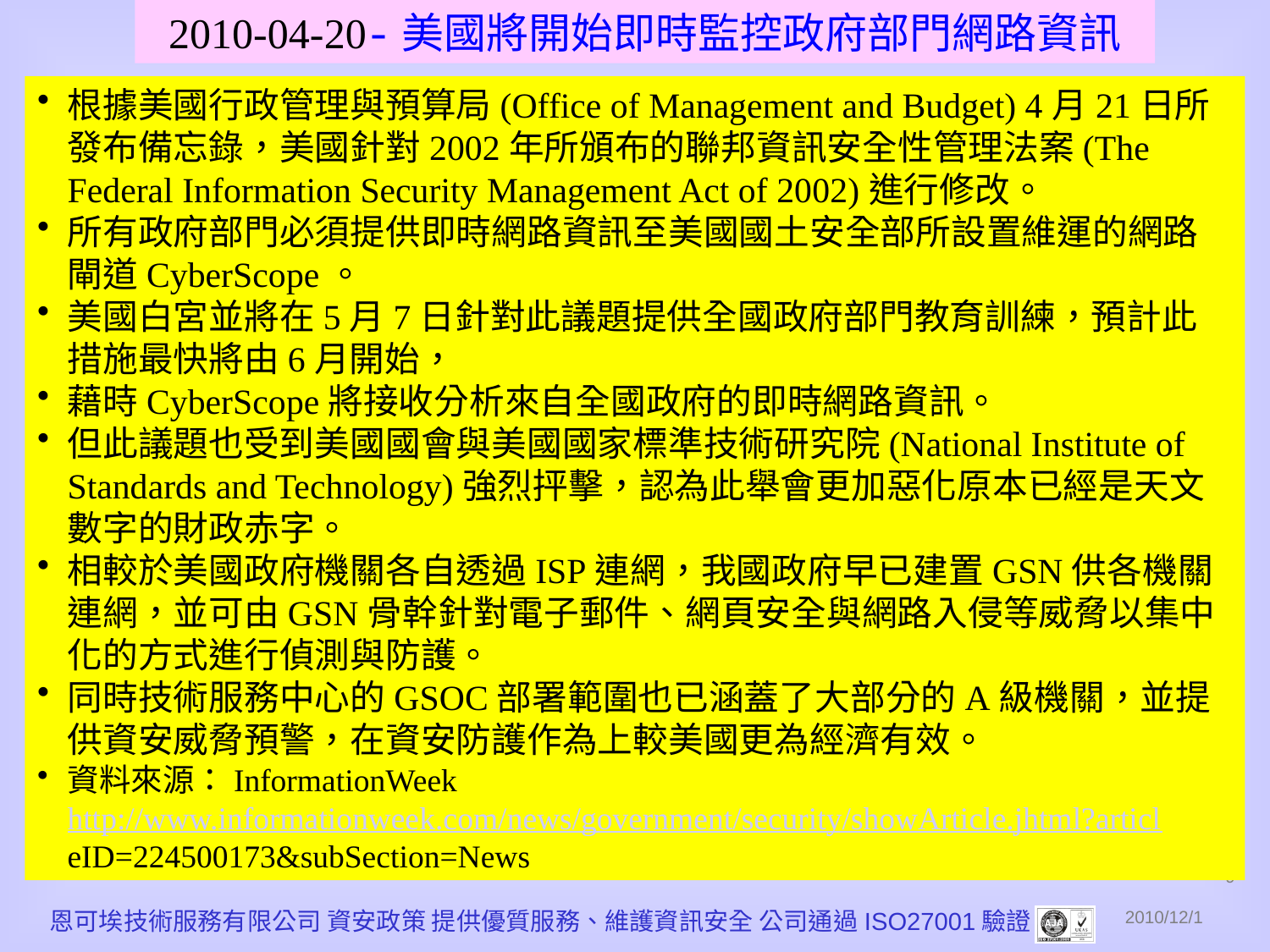

2010-04-20-美國將開始即時監控政府部門網路資訊
根據美國行政管理與預算局(Office of Management and Budget) 4月21日所發布備忘錄，美國針對2002年所頒布的聯邦資訊安全性管理法案(The Federal Information Security Management Act of 2002)進行修改。
所有政府部門必須提供即時網路資訊至美國國土安全部所設置維運的網路閘道CyberScope。
美國白宮並將在5月7日針對此議題提供全國政府部門教育訓練，預計此措施最快將由6月開始，
藉時CyberScope將接收分析來自全國政府的即時網路資訊。
但此議題也受到美國國會與美國國家標準技術研究院(National Institute of Standards and Technology)強烈抨擊，認為此舉會更加惡化原本已經是天文數字的財政赤字。
相較於美國政府機關各自透過ISP連網，我國政府早已建置GSN供各機關連網，並可由GSN骨幹針對電子郵件、網頁安全與網路入侵等威脅以集中化的方式進行偵測與防護。
同時技術服務中心的GSOC部署範圍也已涵蓋了大部分的A級機關，並提供資安威脅預警，在資安防護作為上較美國更為經濟有效。
資料來源：InformationWeek http://www.informationweek.com/news/government/security/showArticle.jhtml?articl
eID=224500173&subSection=News
9
恩可埃技術服務有限公司 資安政策 提供優質服務、維護資訊安全 公司通過ISO27001驗證
2010/12/1